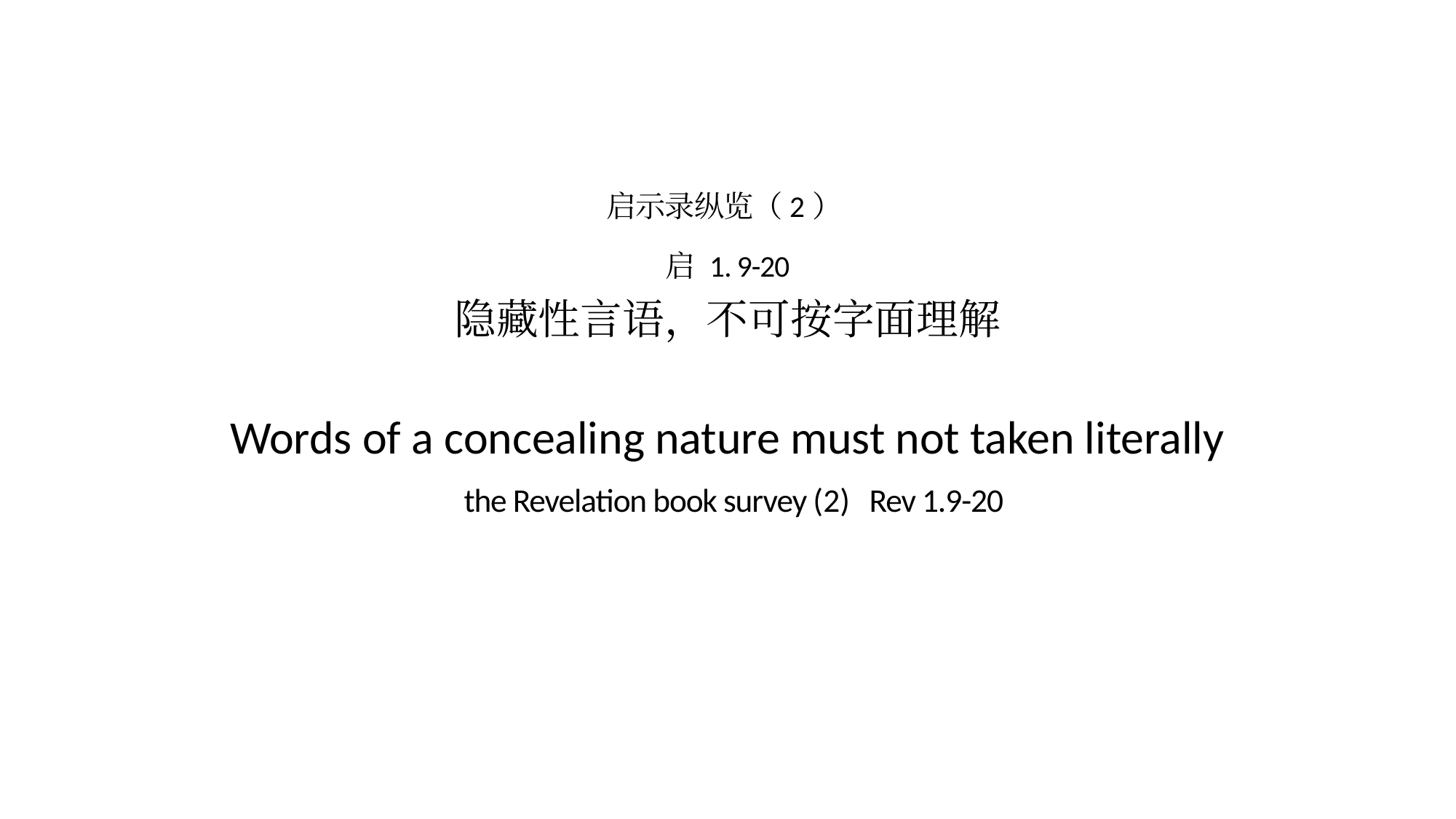

# 启示录纵览（2） 启 1. 9-20 隐藏性言语，不可按字面理解 Words of a concealing nature must not taken literally the Revelation book survey (2)   Rev 1.9-20